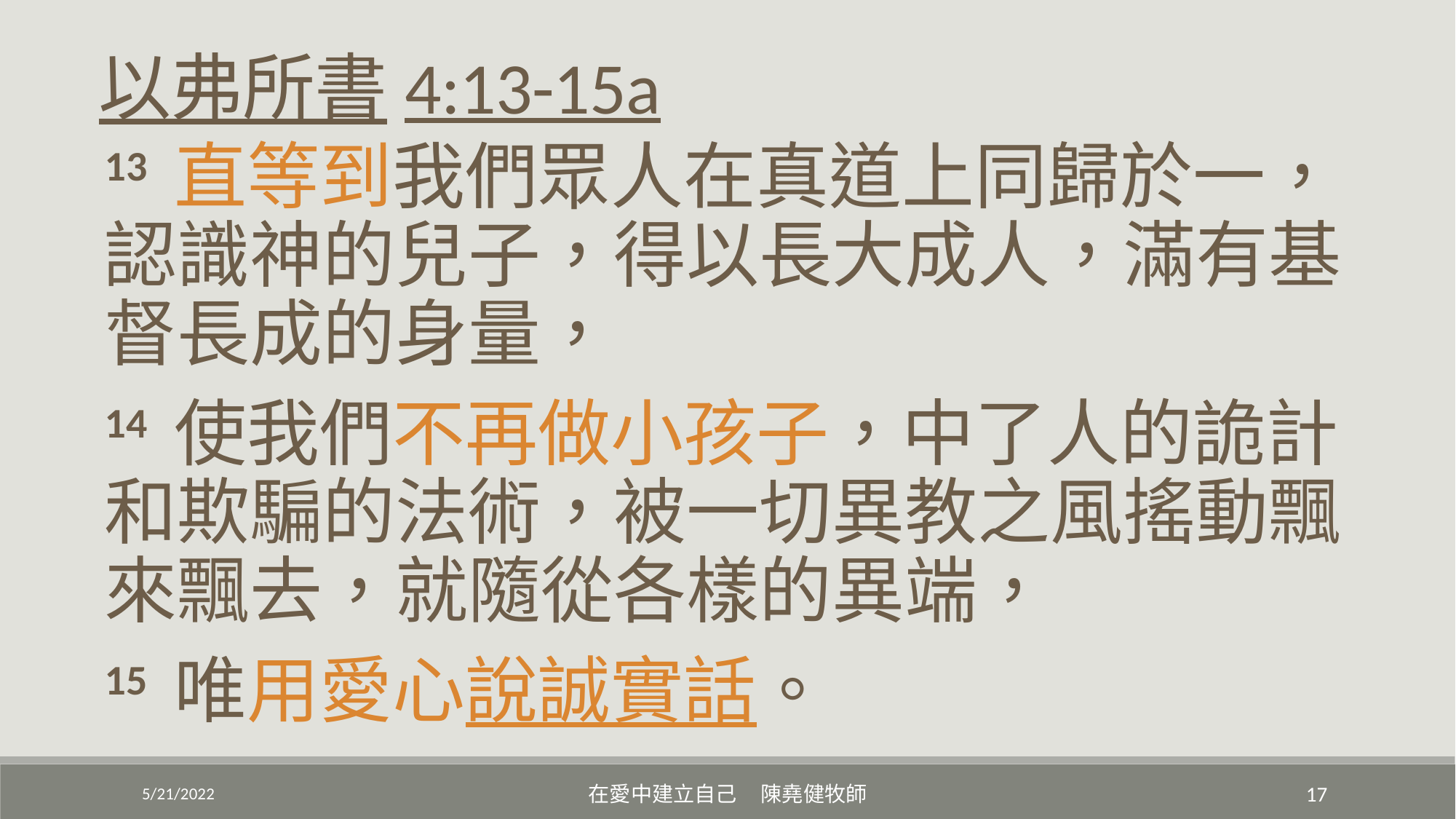

以弗所書4:13-15a
13 直等到我們眾人在真道上同歸於一，認識神的兒子，得以長大成人，滿有基督長成的身量，
14 使我們不再做小孩子，中了人的詭計和欺騙的法術，被一切異教之風搖動飄來飄去，就隨從各樣的異端，
15 唯用愛心說誠實話。
5/21/2022
在愛中建立自己     陳堯健牧師
17